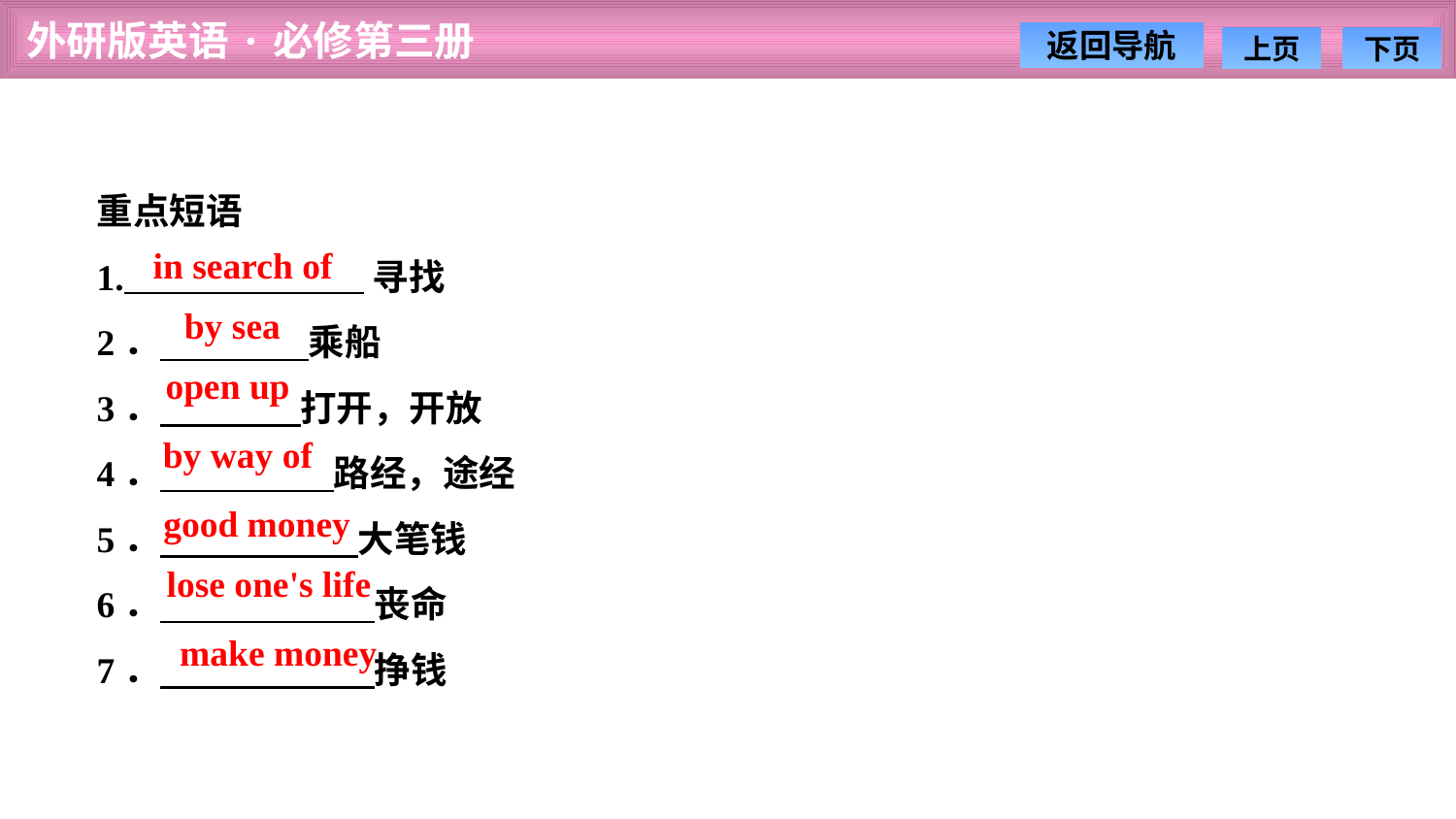

重点短语
1.                          寻找
2．                  乘船
3．                 打开，开放
4．                     路经，途经
5．                        大笔钱
6．                          丧命
7．                          挣钱
in search of
by sea
open up
by way of
good money
lose one's life
make money